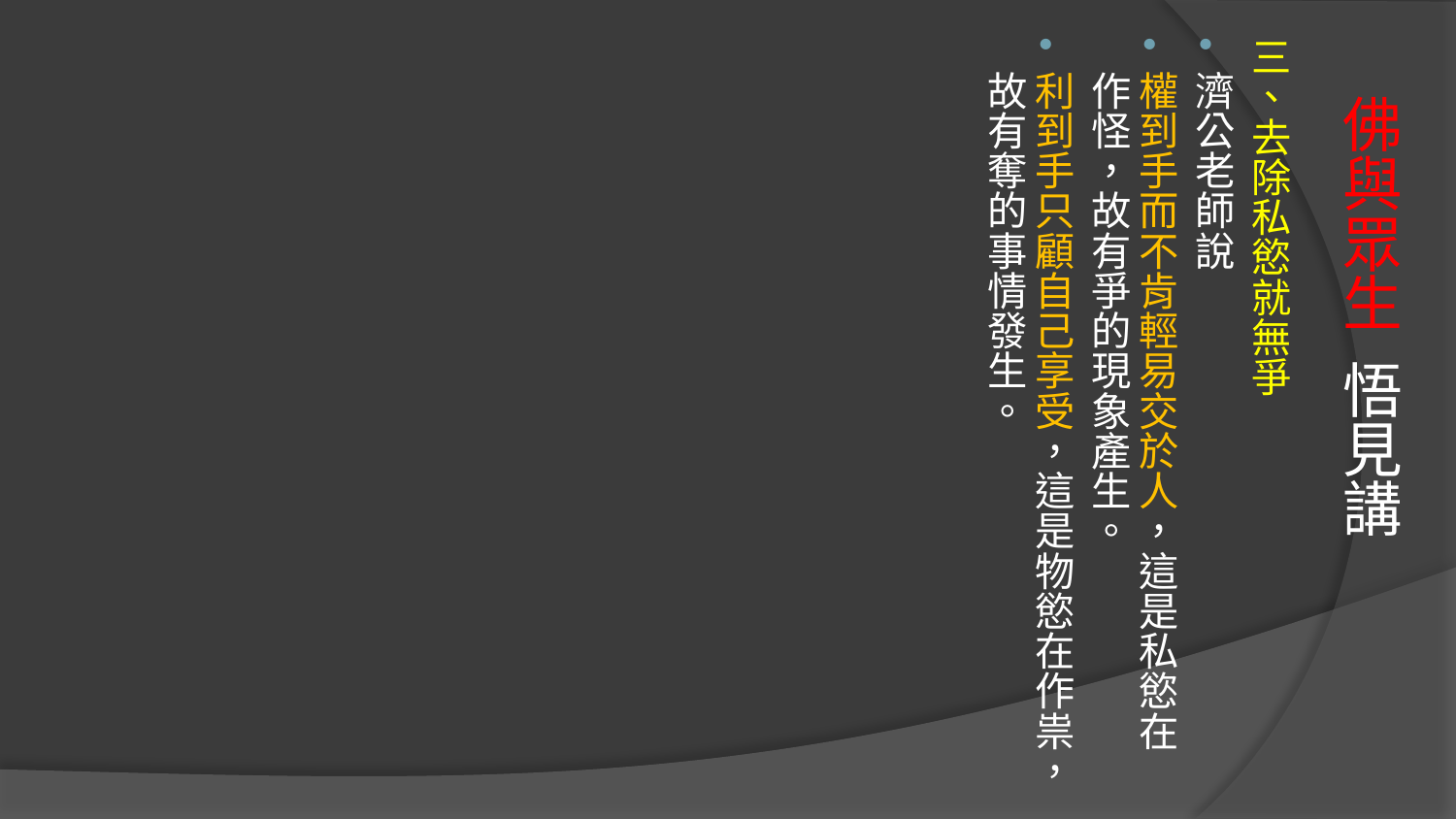

三、去除私慾就無爭
濟公老師說
權到手而不肯輕易交於人，這是私慾在作怪，故有爭的現象產生。
利到手只顧自己享受，這是物慾在作祟，故有奪的事情發生。

# 佛與眾生  悟見講